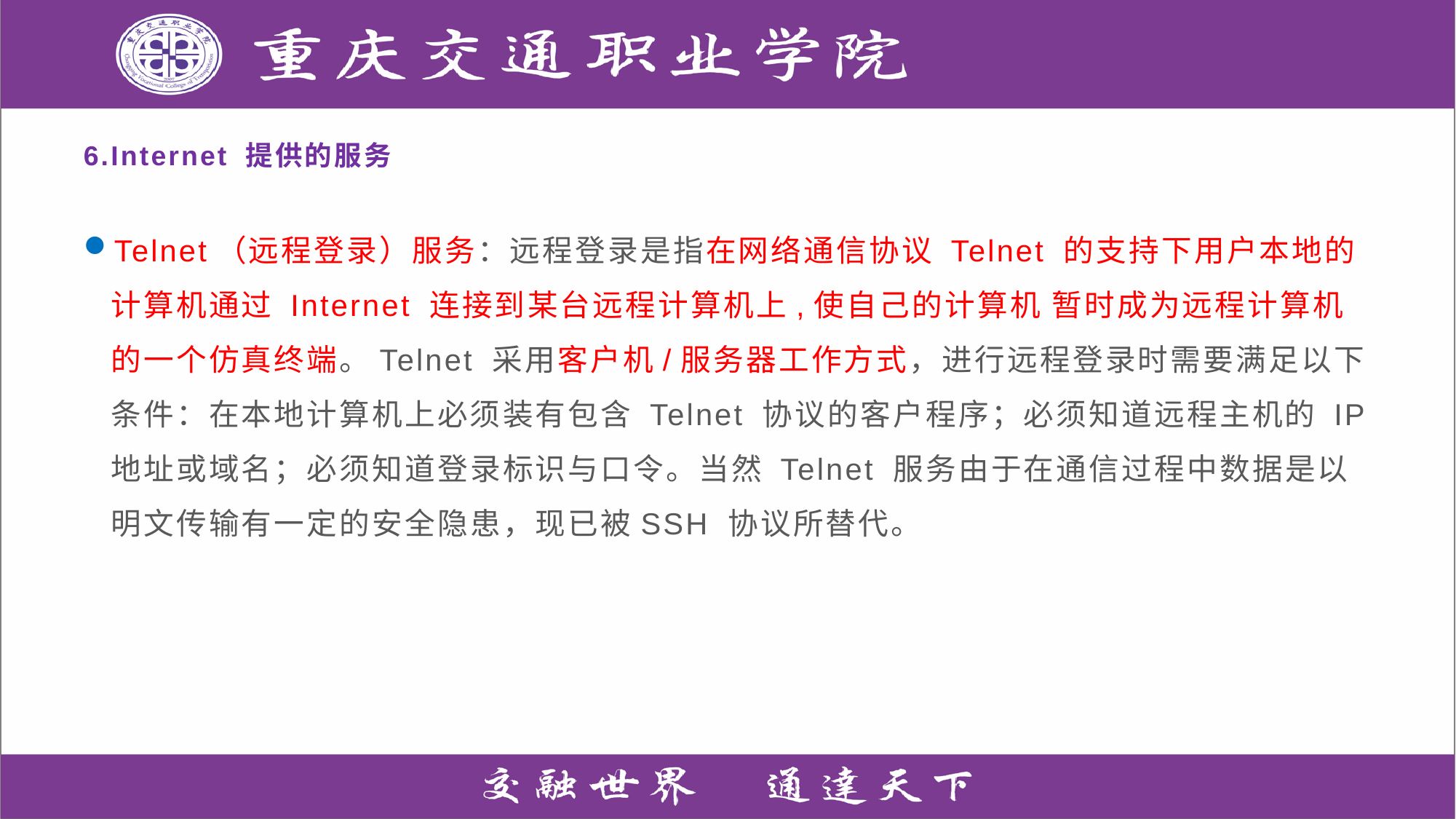

6.Internet 提供的服务
Telnet（远程登录）服务：远程登录是指在网络通信协议 Telnet 的支持下用户本地的计算机通过 Internet 连接到某台远程计算机上,使自己的计算机 暂时成为远程计算机的一个仿真终端。Telnet 采用客户机/服务器工作方式，进行远程登录时需要满足以下条件：在本地计算机上必须装有包含 Telnet 协议的客户程序；必须知道远程主机的 IP 地址或域名；必须知道登录标识与口令。当然 Telnet 服务由于在通信过程中数据是以明文传输有一定的安全隐患，现已被SSH 协议所替代。